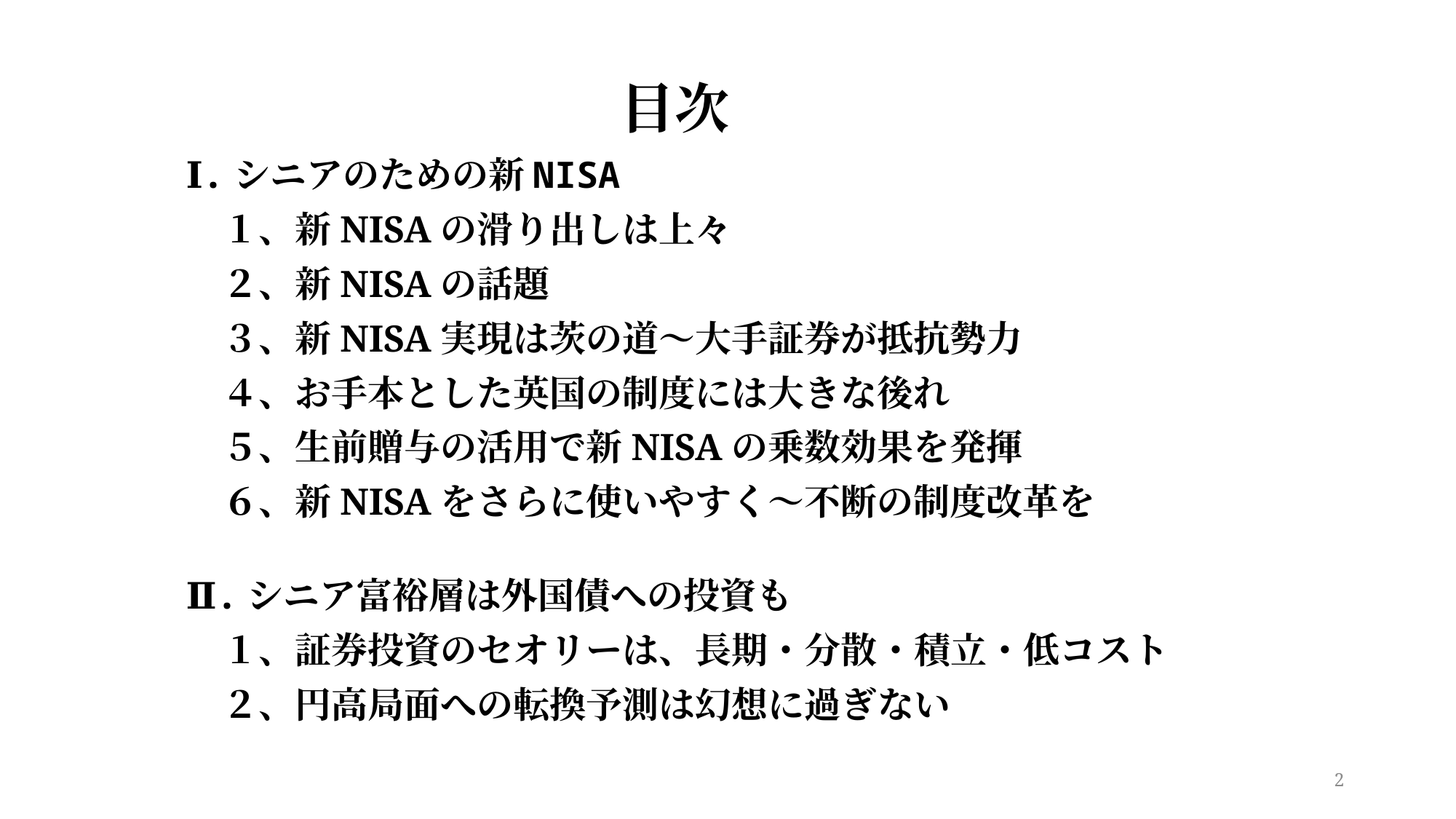

# 目次
Ⅰ.シニアのための新NISA
　１、新NISAの滑り出しは上々
　２、新NISAの話題
　３、新NISA実現は茨の道～大手証券が抵抗勢力
　４、お手本とした英国の制度には大きな後れ
　５、生前贈与の活用で新NISAの乗数効果を発揮
　６、新NISAをさらに使いやすく～不断の制度改革を
Ⅱ.シニア富裕層は外国債への投資も
　１、証券投資のセオリーは、長期・分散・積立・低コスト
　２、円高局面への転換予測は幻想に過ぎない
2